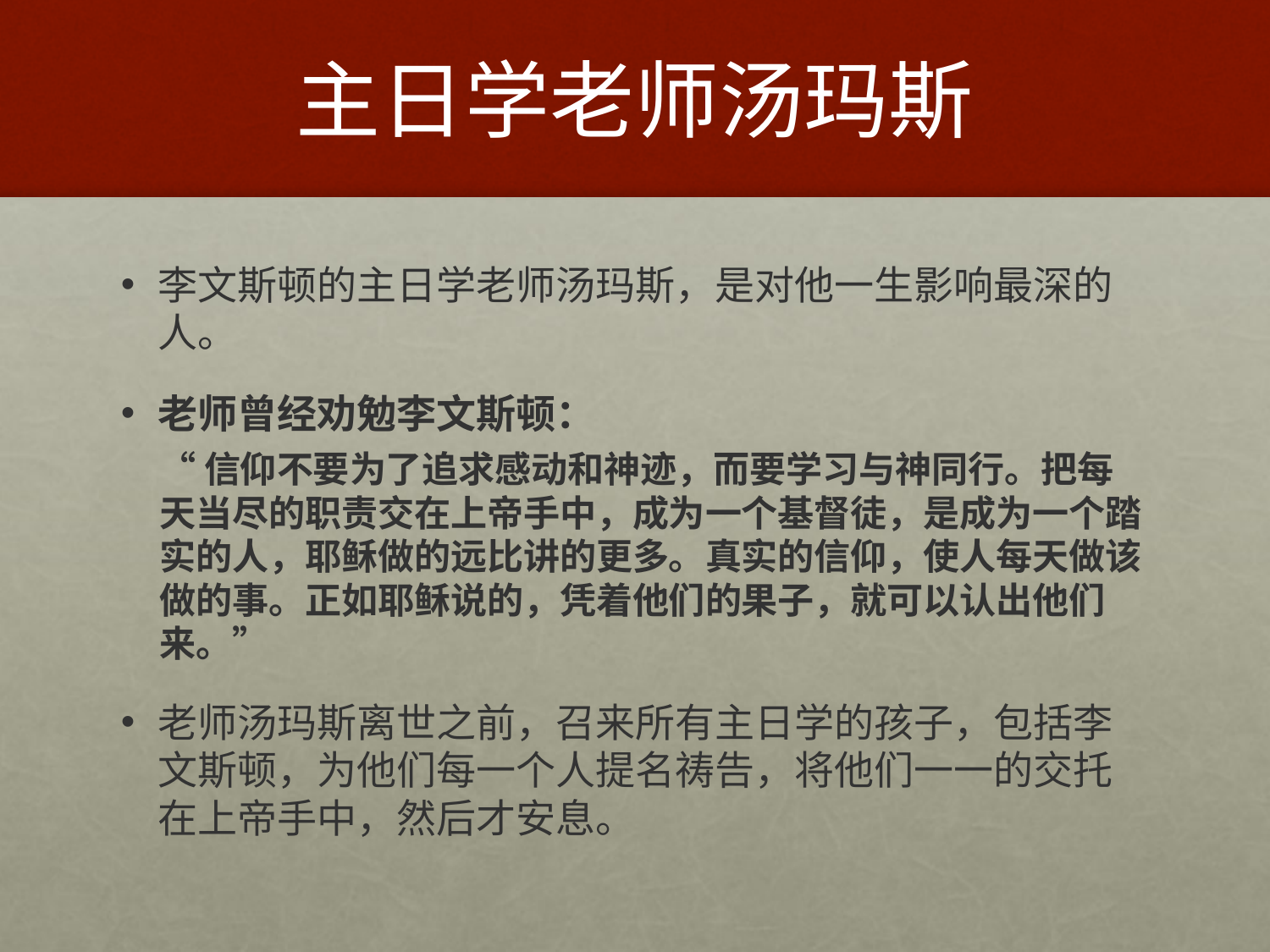

# 主日学老师汤玛斯
李文斯顿的主日学老师汤玛斯，是对他一生影响最深的人。
老师曾经劝勉李文斯顿：
“信仰不要为了追求感动和神迹，而要学习与神同行。把每天当尽的职责交在上帝手中，成为一个基督徒，是成为一个踏实的人，耶稣做的远比讲的更多。真实的信仰，使人每天做该做的事。正如耶稣说的，凭着他们的果子，就可以认出他们来。”
老师汤玛斯离世之前，召来所有主日学的孩子，包括李文斯顿，为他们每一个人提名祷告，将他们一一的交托在上帝手中，然后才安息。